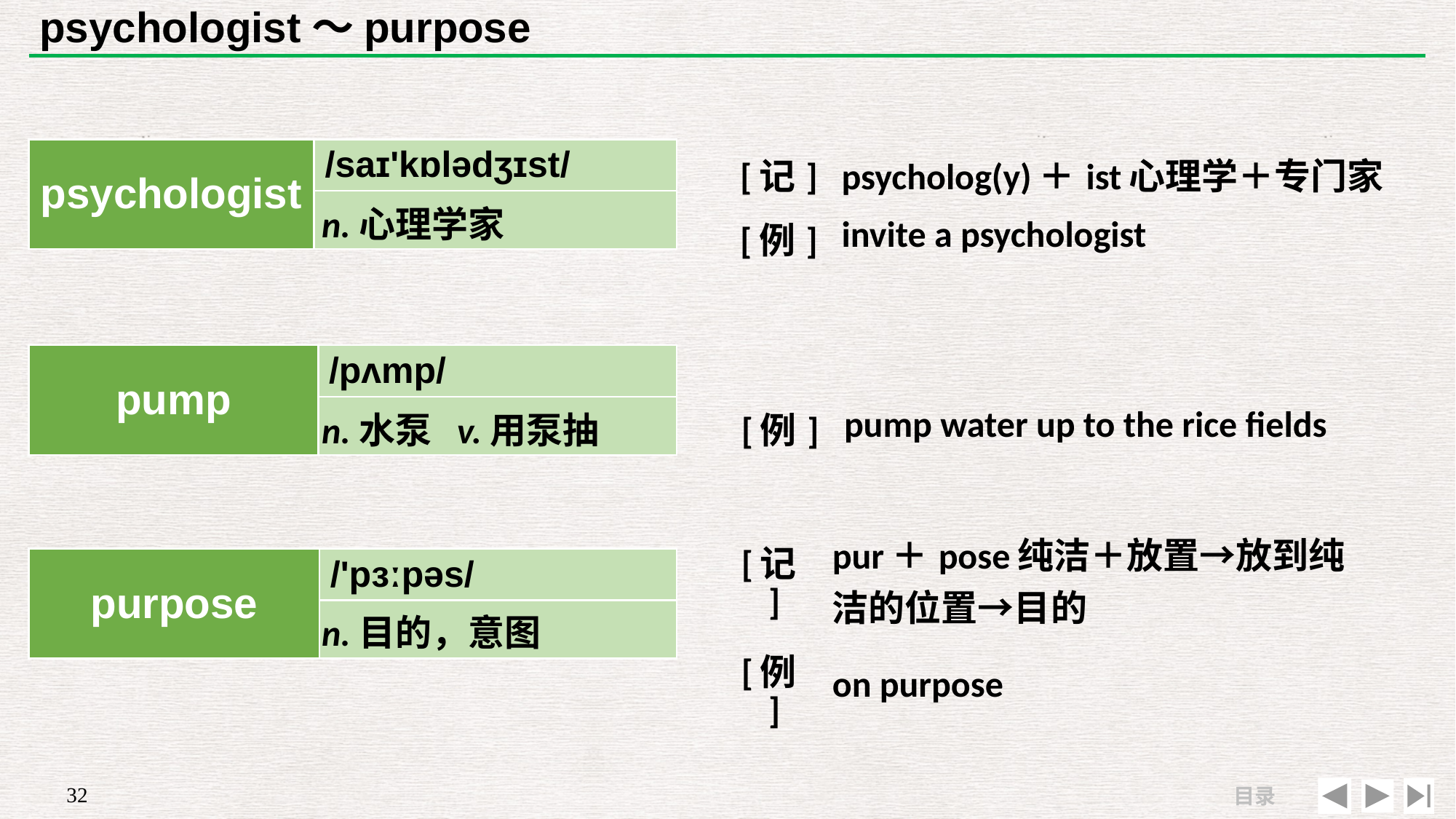

# psychologist～purpose

| psychologist | /saɪ'kɒlədʒɪst/ |
| --- | --- |
|  |  |
| [记] | psycholog(y)＋ist心理学＋专门家 |
| --- | --- |
| [例] | invite a psychologist |
n.心理学家
| pump | /pʌmp/ |
| --- | --- |
|  |  |
|  |  |
| --- | --- |
| [例] | pump water up to the rice fields |
n.水泵  v.用泵抽
| [记] | pur＋pose纯洁＋放置→放到纯洁的位置→目的 |
| --- | --- |
| [例] | on purpose |
| purpose | /'pɜːpəs/ |
| --- | --- |
|  |  |
n.目的，意图